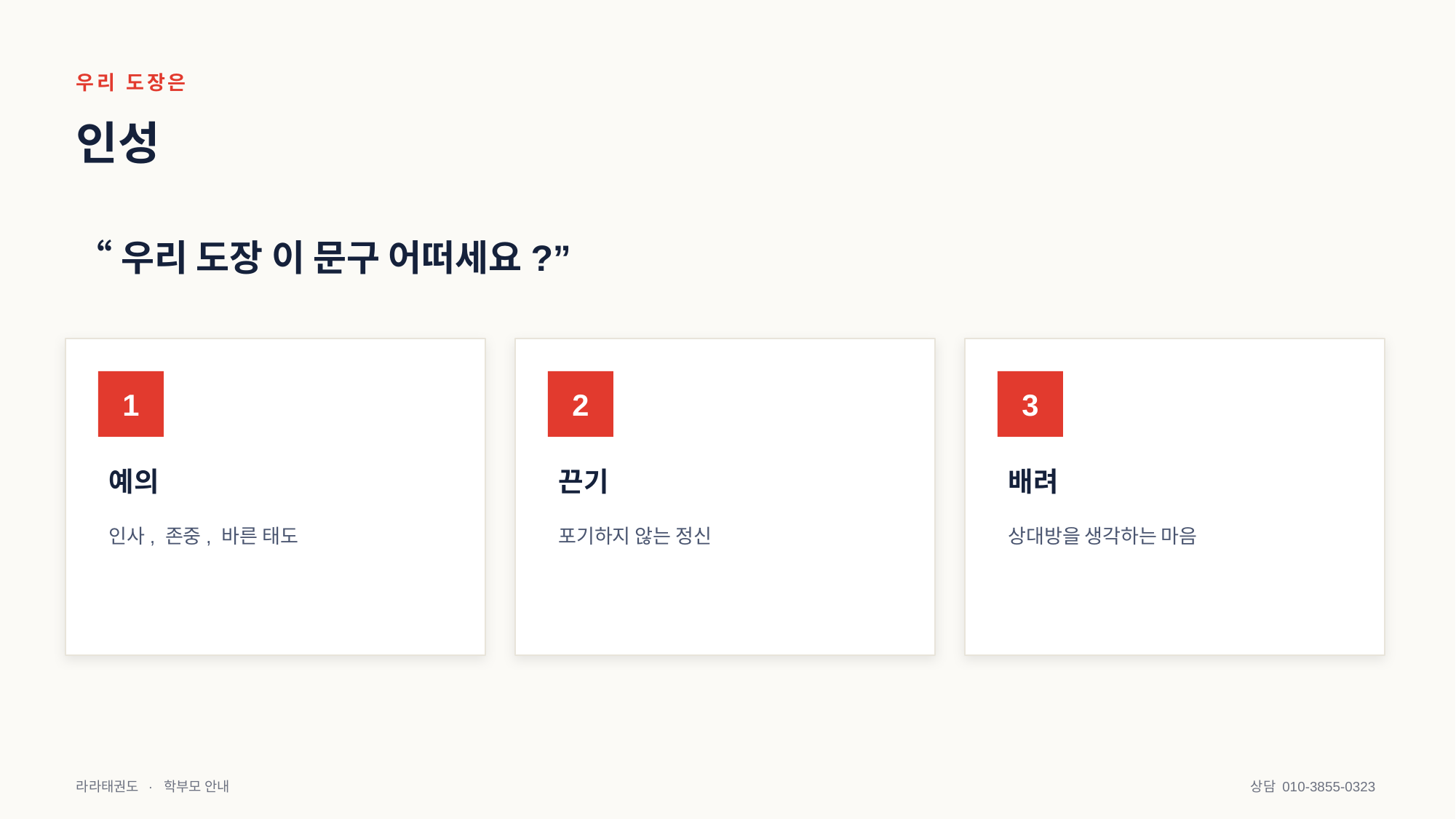

우리 도장은
인성
“우리 도장 이 문구 어떠세요?”

1
2
3
예의
끈기
배려
인사, 존중, 바른 태도
포기하지 않는 정신
상대방을 생각하는 마음
라라태권도  ·  학부모 안내
상담 010-3855-0323